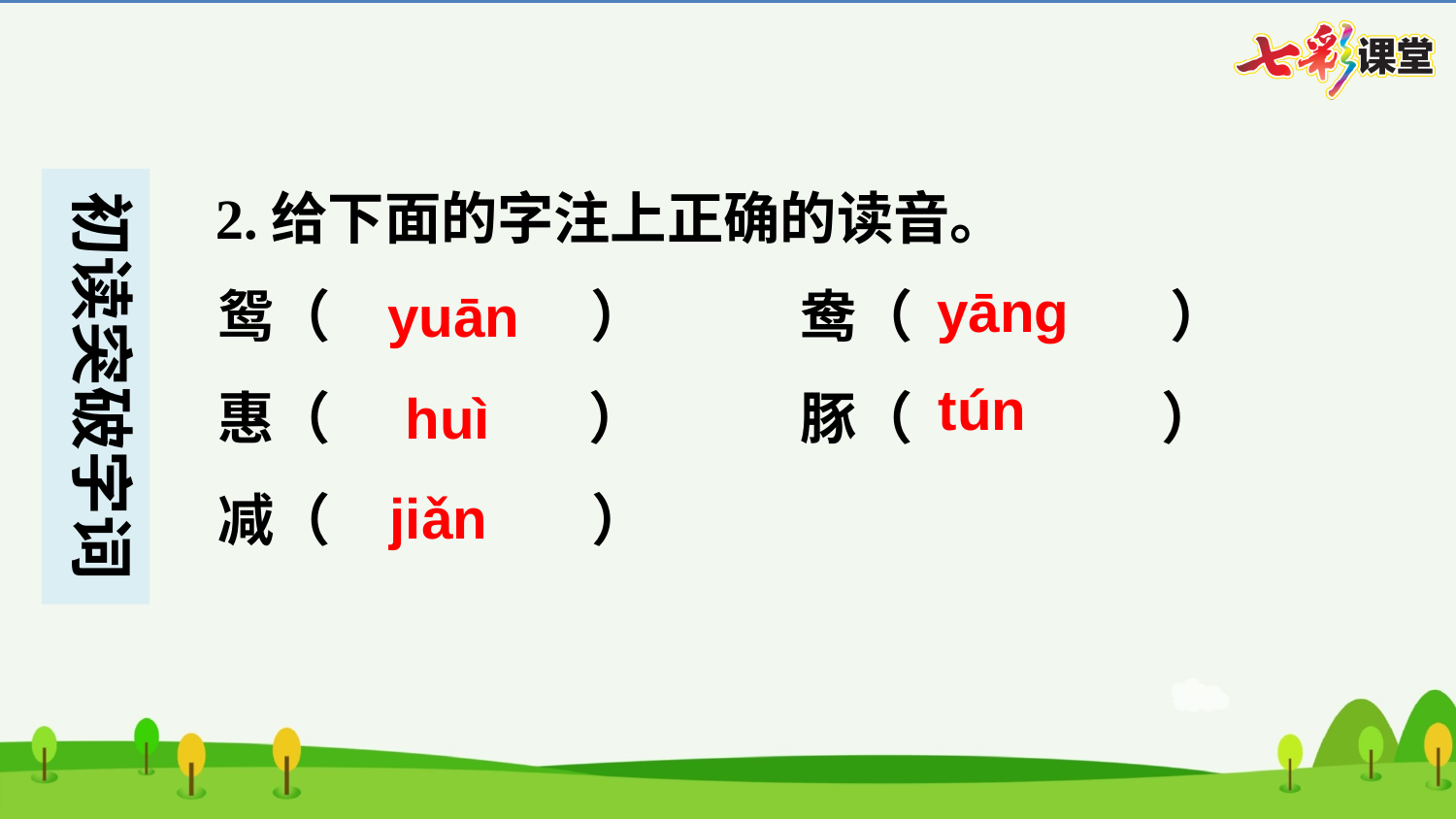

2.给下面的字注上正确的读音。
yāng
yuān
鸳（　yuān　）　　	鸯（　yāng　）
惠（　huì　   ）　　	豚（　tún　  ）
减（　jiǎn　  ）
tún
huì
jiǎn